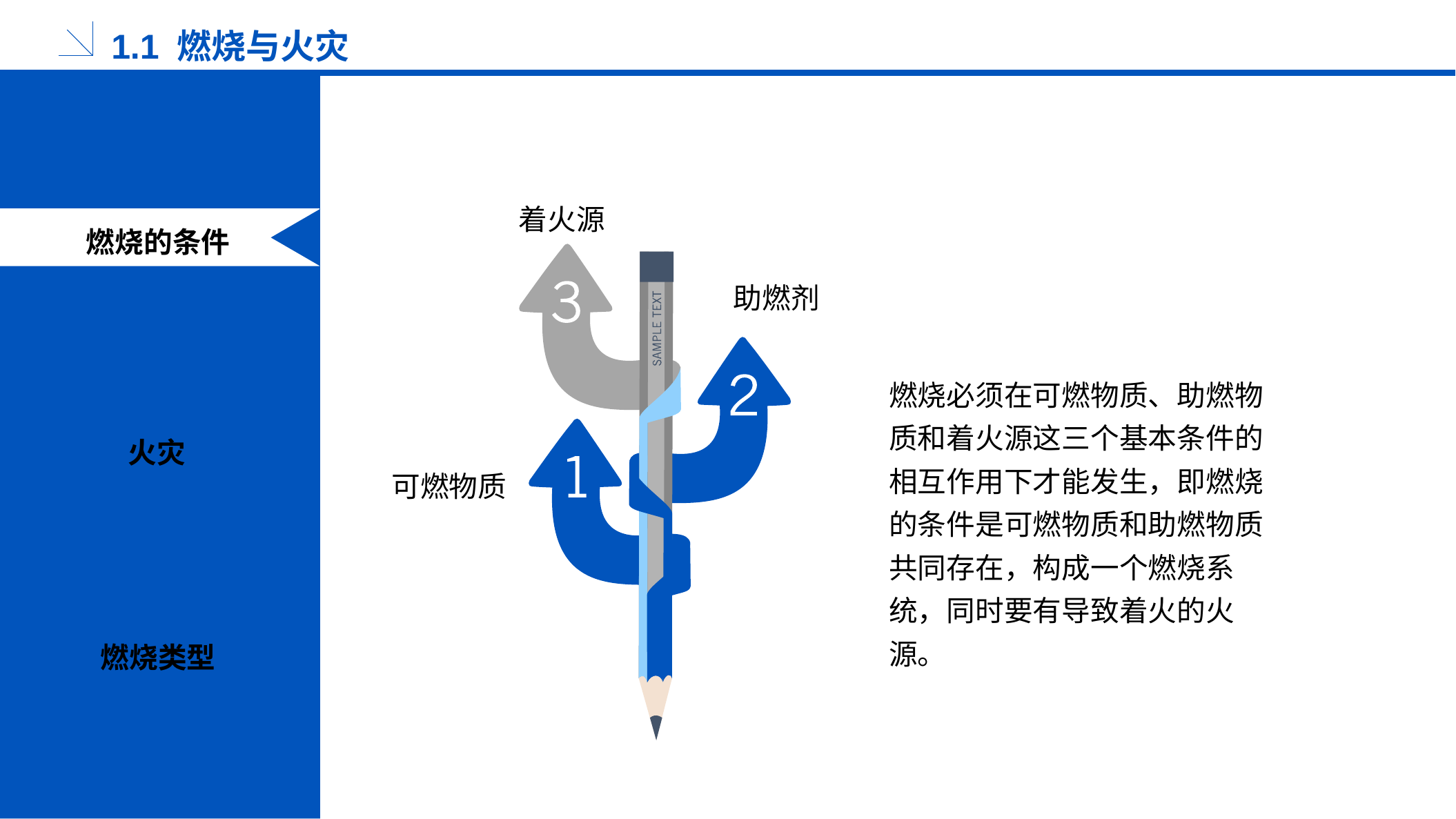

1.1 燃烧与火灾

着火源
燃烧的条件

助燃剂
燃烧必须在可燃物质、助燃物质和着火源这三个基本条件的相互作用下才能发生，即燃烧的条件是可燃物质和助燃物质共同存在，构成一个燃烧系统，同时要有导致着火的火源。
火灾
可燃物质
燃烧类型